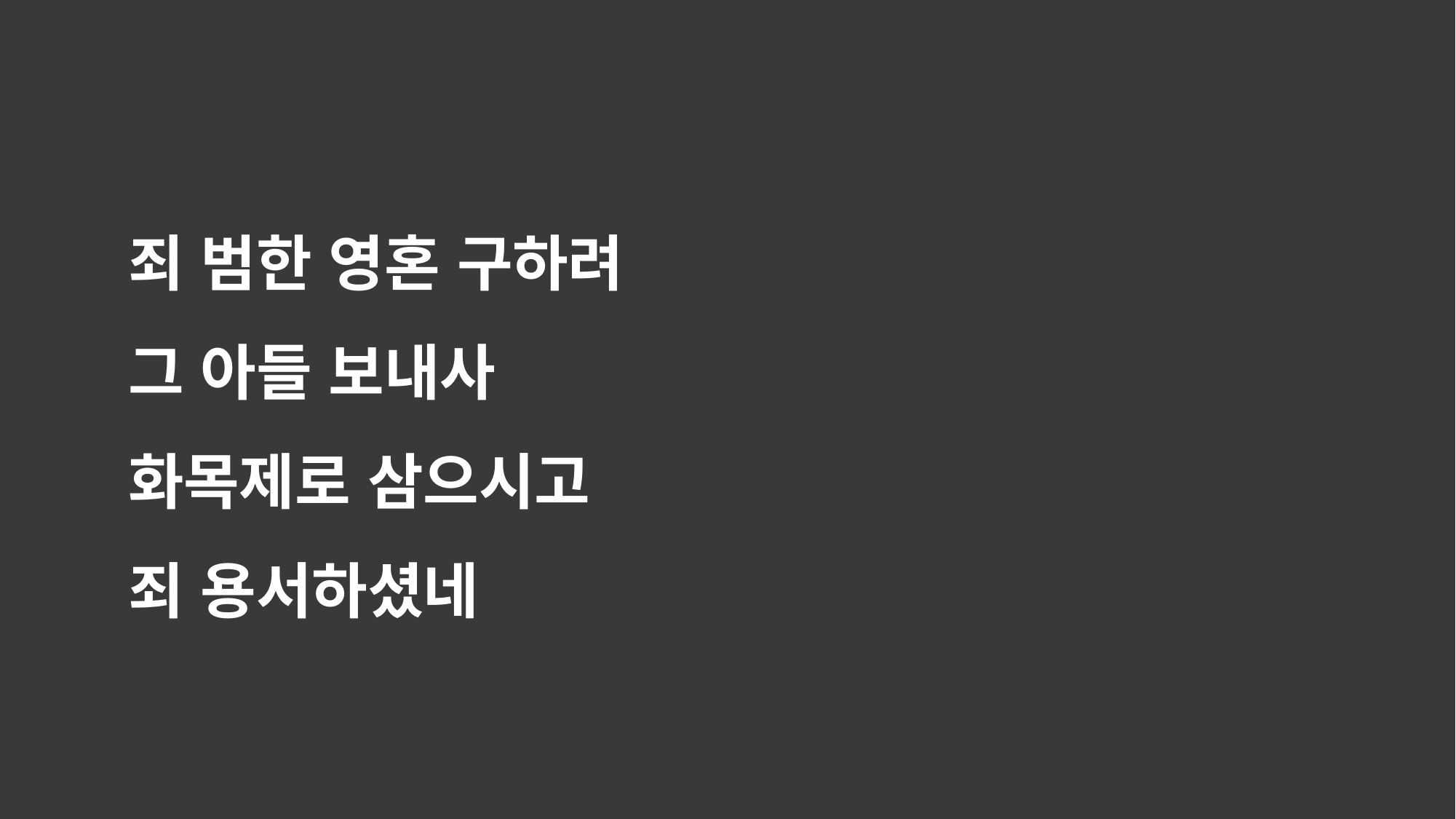

죄 범한 영혼 구하려
그 아들 보내사
화목제로 삼으시고
죄 용서하셨네